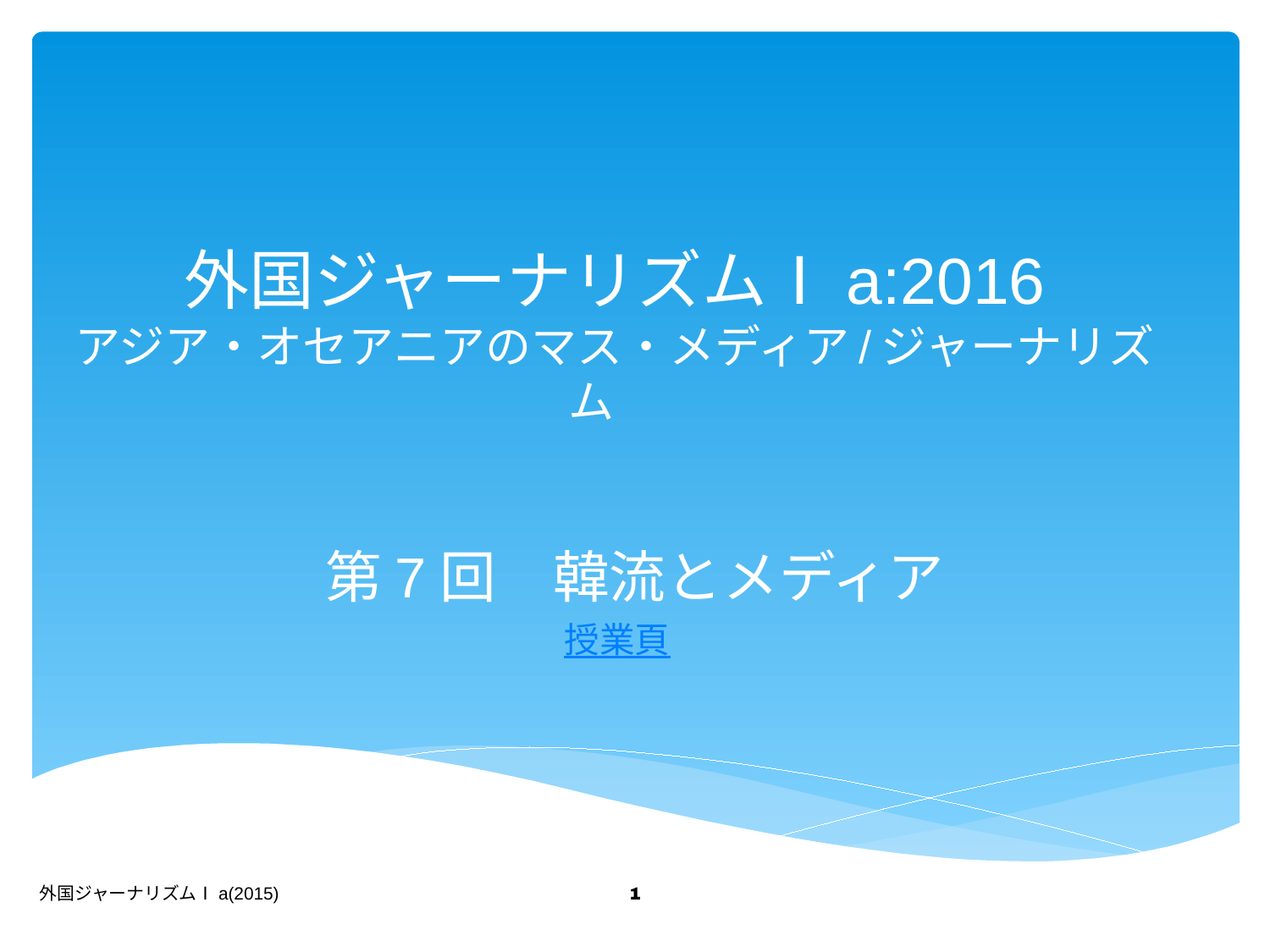

# 外国ジャーナリズムⅠa:2016 アジア・オセアニアのマス・メディア/ジャーナリズム

第7回　韓流とメディア
授業頁
1
外国ジャーナリズムⅠa(2015)